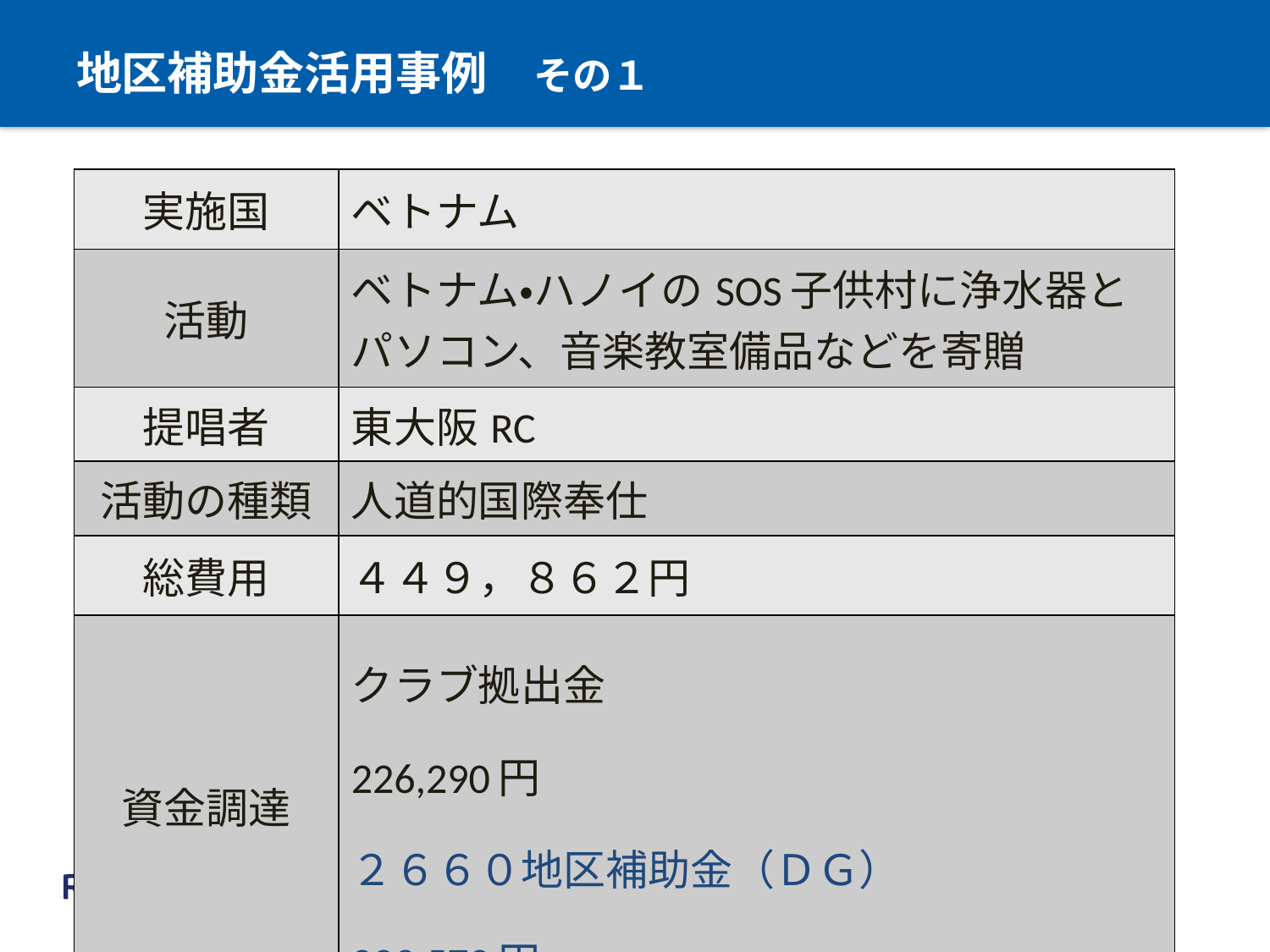

# 地区補助金活用事例　その１
| 実施国 | ベトナム |
| --- | --- |
| 活動 | ベトナム・ハノイのSOS子供村に浄水器とパソコン、音楽教室備品などを寄贈 |
| 提唱者 | 東大阪RC |
| 活動の種類 | 人道的国際奉仕 |
| 総費用 | ４４９，８６２円 |
| 資金調達 | クラブ拠出金　　　　　　　　　　　 226,290円 ２６６０地区補助金（ＤＧ）　　　　　223,572円 |